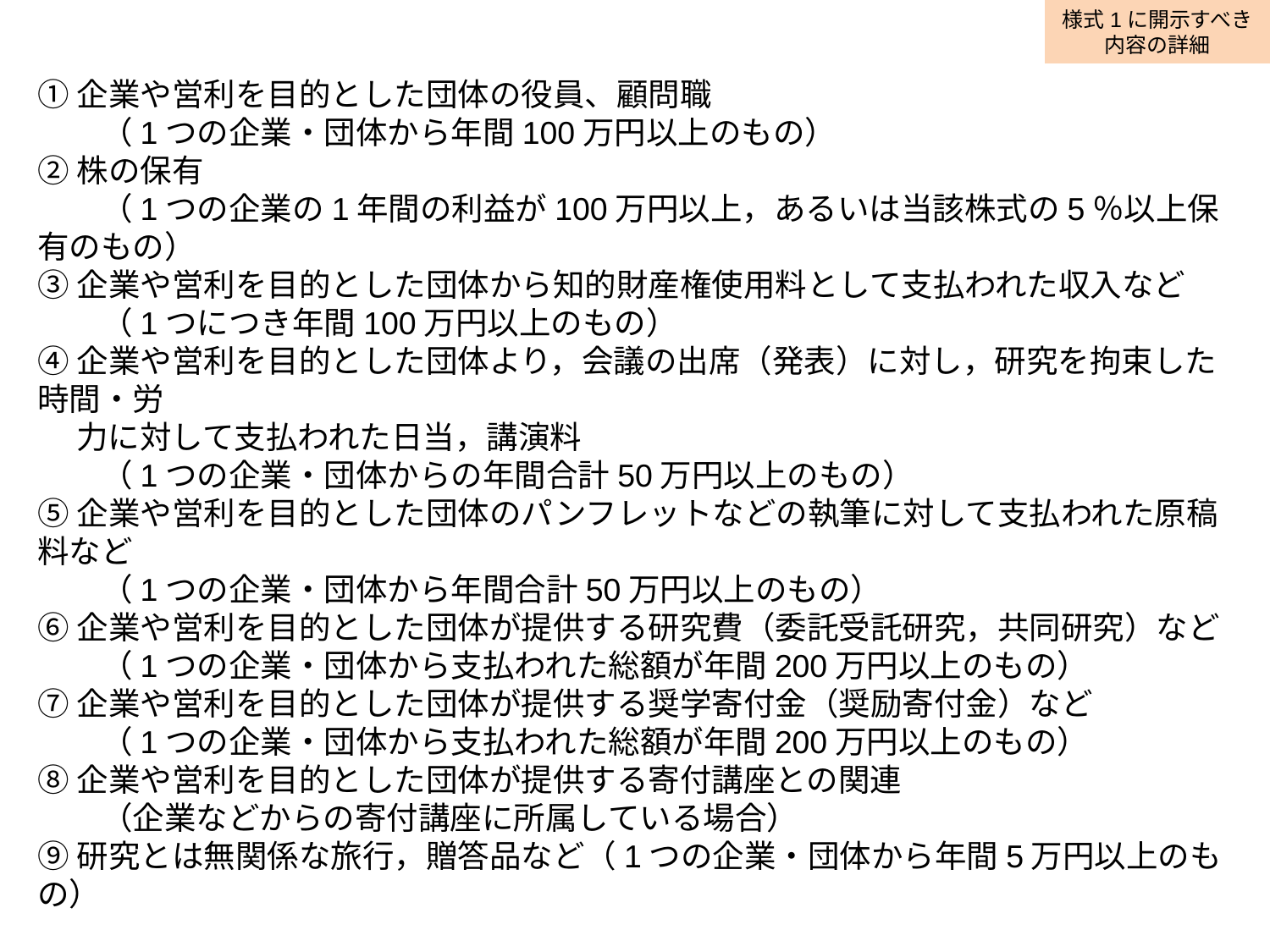

様式1に開示すべき
内容の詳細
①企業や営利を目的とした団体の役員、顧問職
　　（1つの企業・団体から年間100万円以上のもの）
②株の保有
　　（1つの企業の1年間の利益が100万円以上，あるいは当該株式の5％以上保有のもの）
③企業や営利を目的とした団体から知的財産権使用料として支払われた収入など
　　（1つにつき年間100万円以上のもの）
④企業や営利を目的とした団体より，会議の出席（発表）に対し，研究を拘束した時間・労
　 力に対して支払われた日当，講演料
　　（1つの企業・団体からの年間合計50万円以上のもの）
⑤企業や営利を目的とした団体のパンフレットなどの執筆に対して支払われた原稿料など
　　（1つの企業・団体から年間合計50万円以上のもの）
⑥企業や営利を目的とした団体が提供する研究費（委託受託研究，共同研究）など
　　（1つの企業・団体から支払われた総額が年間200万円以上のもの）
⑦企業や営利を目的とした団体が提供する奨学寄付金（奨励寄付金）など
　　（1つの企業・団体から支払われた総額が年間200万円以上のもの）
⑧企業や営利を目的とした団体が提供する寄付講座との関連
　　（企業などからの寄付講座に所属している場合）
⑨研究とは無関係な旅行，贈答品など（1つの企業・団体から年間5万円以上のもの）

＊⑥、⑦については，筆頭発表者個人か，筆頭発表者が所属する部局（講座，分野）ある
　 いは研究室などへ研究成果の発表に関連し，開示すべき利益相反関係にある企業や
   団体などからの研究経費，奨学寄付金などの提供があった場合に申告する必要がある．